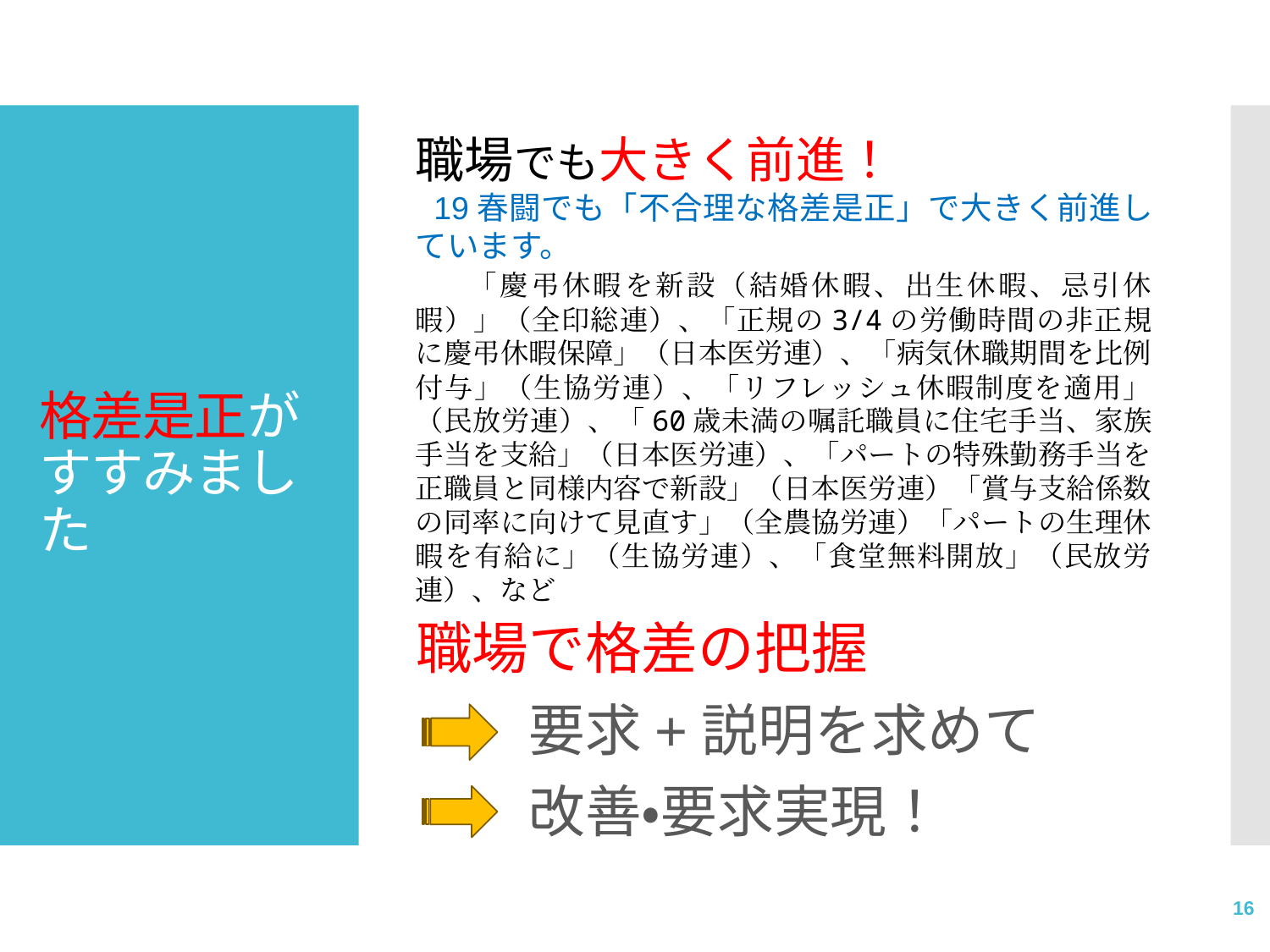

職場でも大きく前進！
19春闘でも「不合理な格差是正」で大きく前進しています。
　「慶弔休暇を新設（結婚休暇、出生休暇、忌引休暇）」（全印総連）、「正規の3/4の労働時間の非正規に慶弔休暇保障」（日本医労連）、「病気休職期間を比例付与」（生協労連）、「リフレッシュ休暇制度を適用」（民放労連）、「60歳未満の嘱託職員に住宅手当、家族手当を支給」（日本医労連）、「パートの特殊勤務手当を正職員と同様内容で新設」（日本医労連）「賞与支給係数の同率に向けて見直す」（全農協労連）「パートの生理休暇を有給に」（生協労連）、「食堂無料開放」（民放労連）、など
# 格差是正がすすみました
職場で格差の把握
　　要求+説明を求めて
　　改善・要求実現！

16